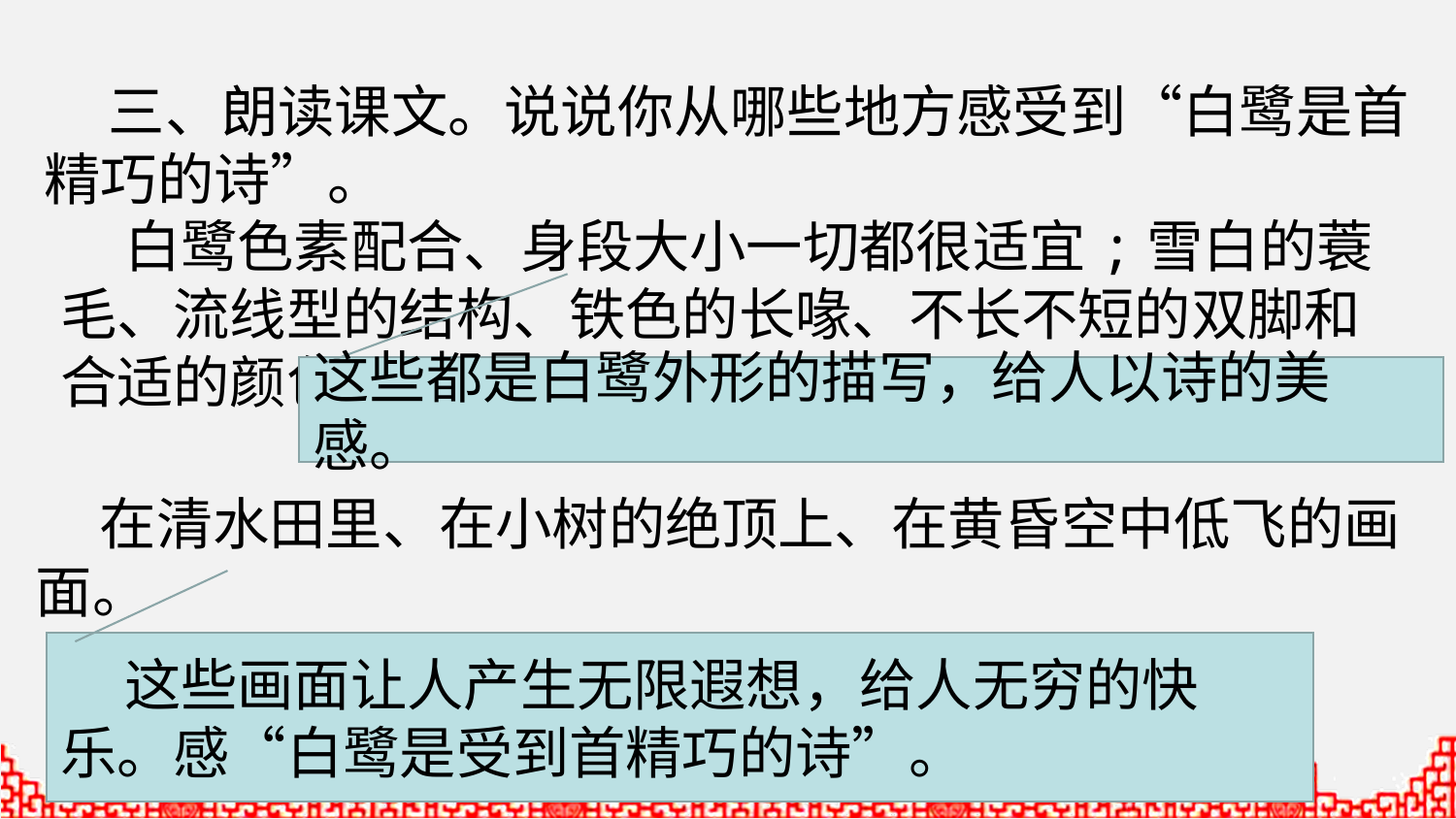

三、朗读课文。说说你从哪些地方感受到“白鹭是首精巧的诗”。
    白鹭色素配合、身段大小一切都很适宜;雪白的蓑毛、流线型的结构、铁色的长喙、不长不短的双脚和合适的颜色。
这些都是白鹭外形的描写，给人以诗的美感。
    在清水田里、在小树的绝顶上、在黄昏空中低飞的画面。
    这些画面让人产生无限遐想，给人无穷的快乐。感“白鹭是受到首精巧的诗”。